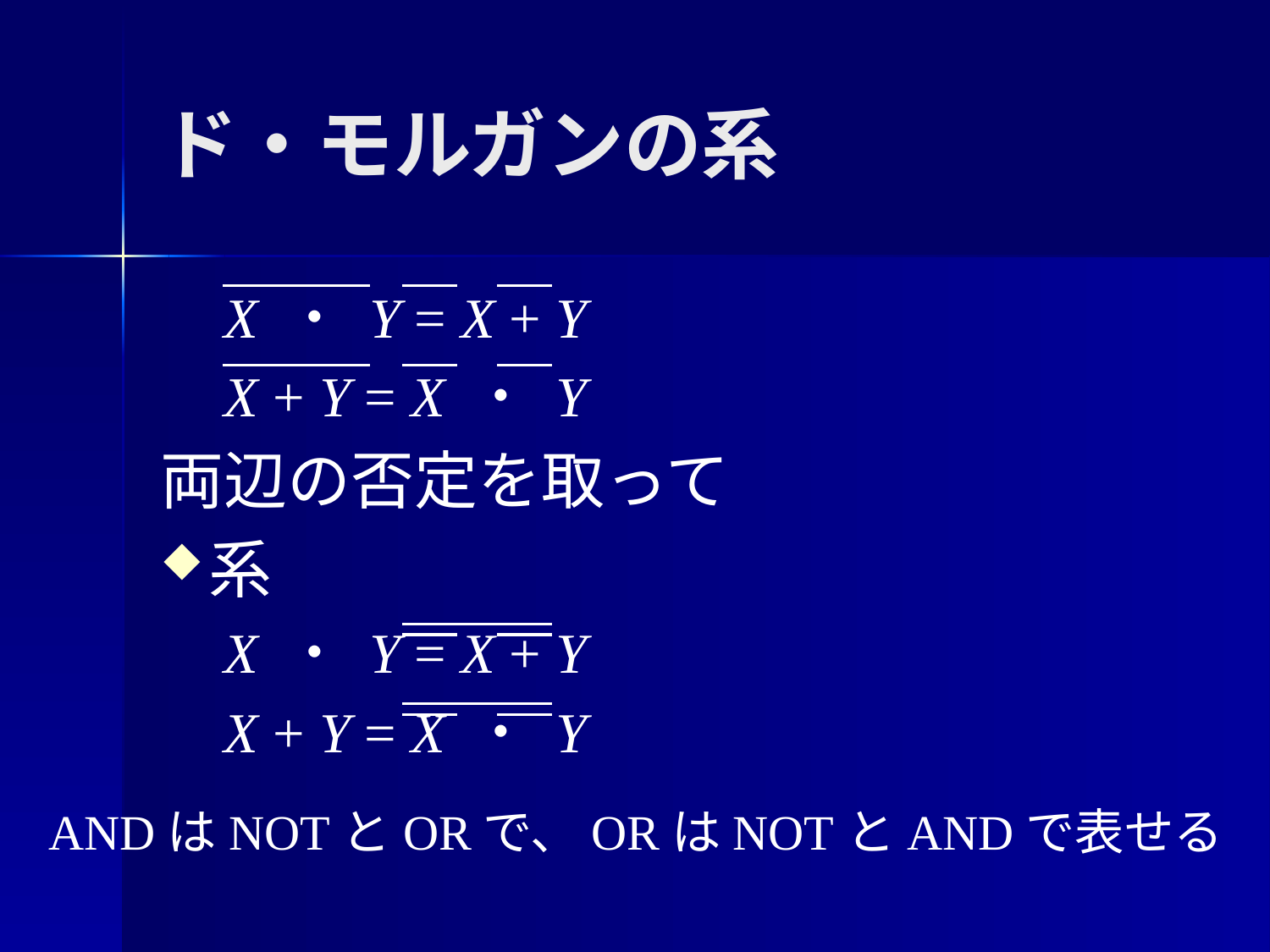

# ド・モルガンの系
X ・ Y = X + Y
X + Y = X ・ Y
両辺の否定を取って
系
X ・ Y = X + Y
X + Y = X ・ Y

ANDはNOTとORで、ORはNOTとANDで表せる